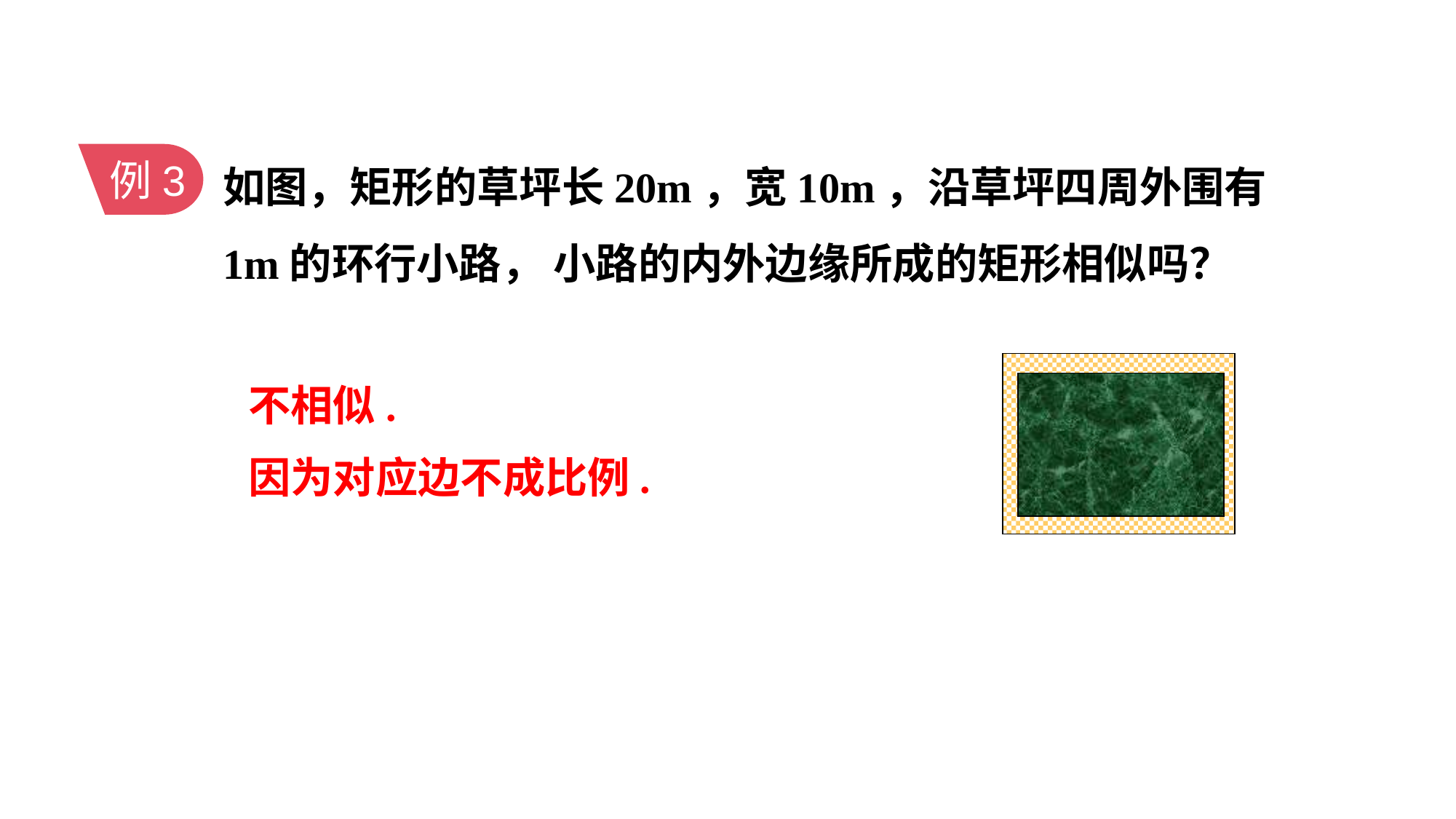

如图，矩形的草坪长20m，宽10m，沿草坪四周外围有1m的环行小路， 小路的内外边缘所成的矩形相似吗？
例3

不相似.
因为对应边不成比例.